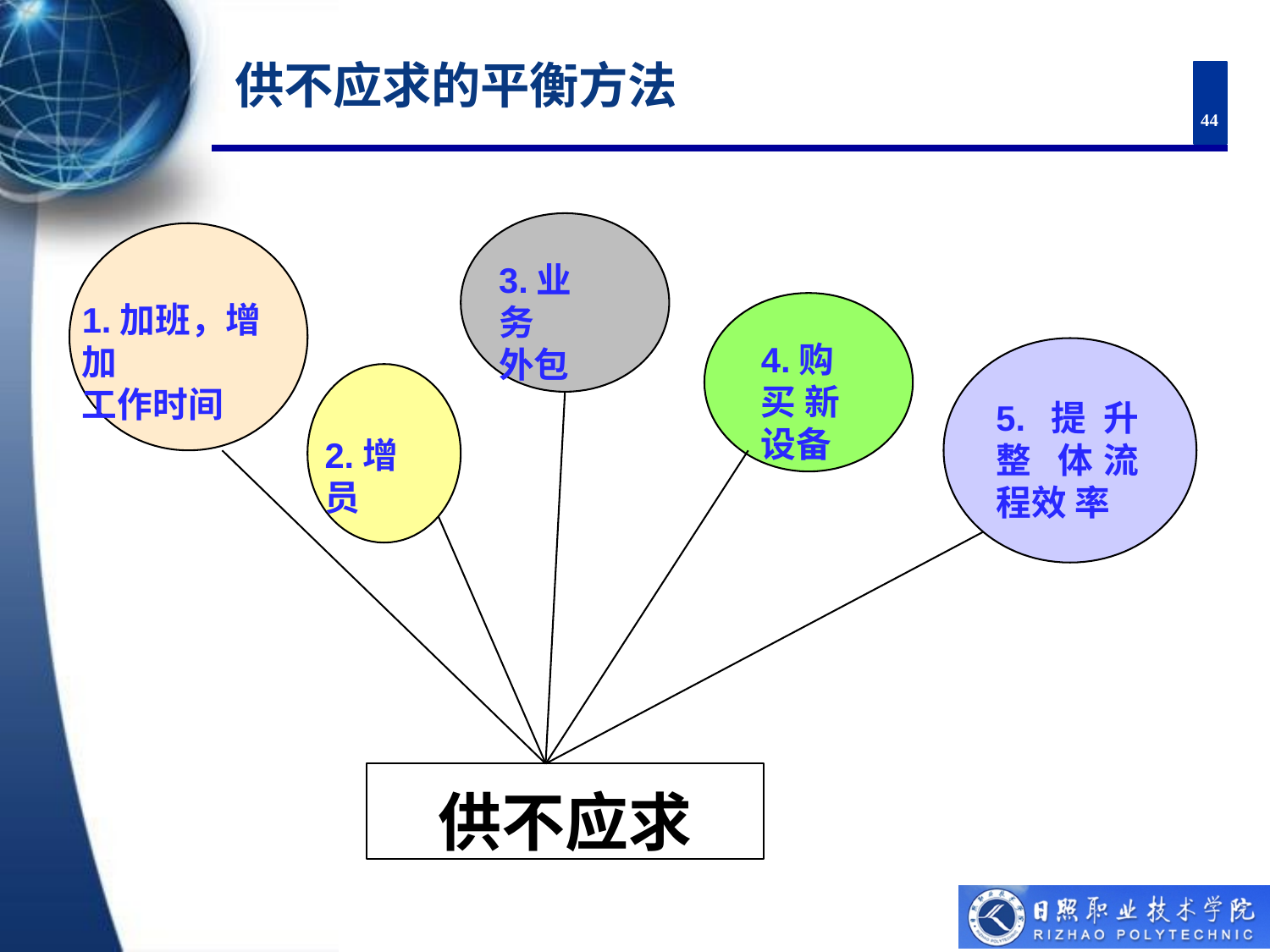

# 供不应求的平衡方法
44

3.业务
外包

1.加班，增加
工作时间
4.购买 新设备

5.提升整 体流程效 率
2.增员
供不应求